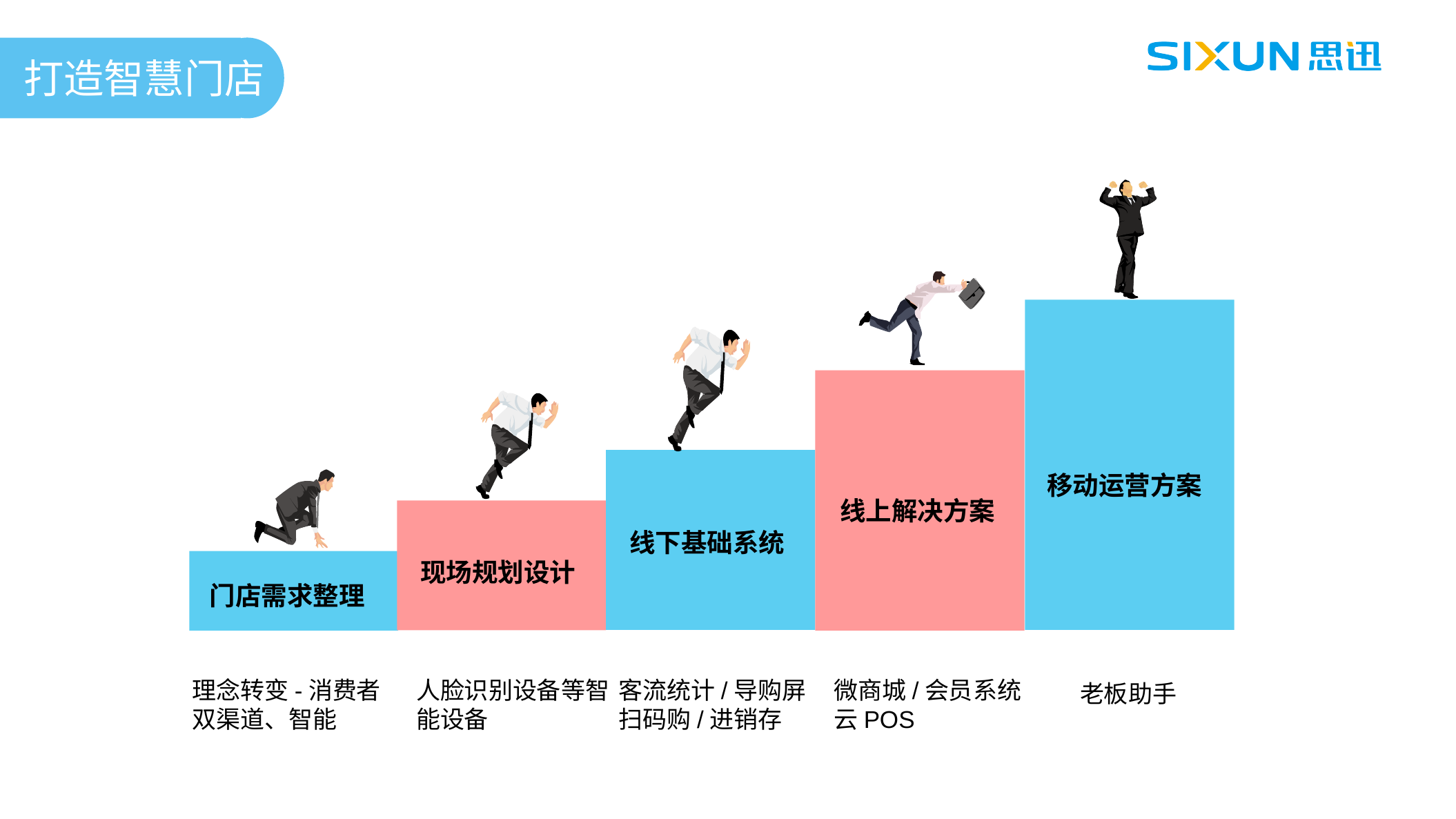

打造智慧门店

移动运营方案
线上解决方案

线下基础系统

现场规划设计
门店需求整理
理念转变-消费者双渠道、智能
人脸识别设备等智能设备
客流统计/导购屏扫码购/进销存
微商城/会员系统云POS
老板助手